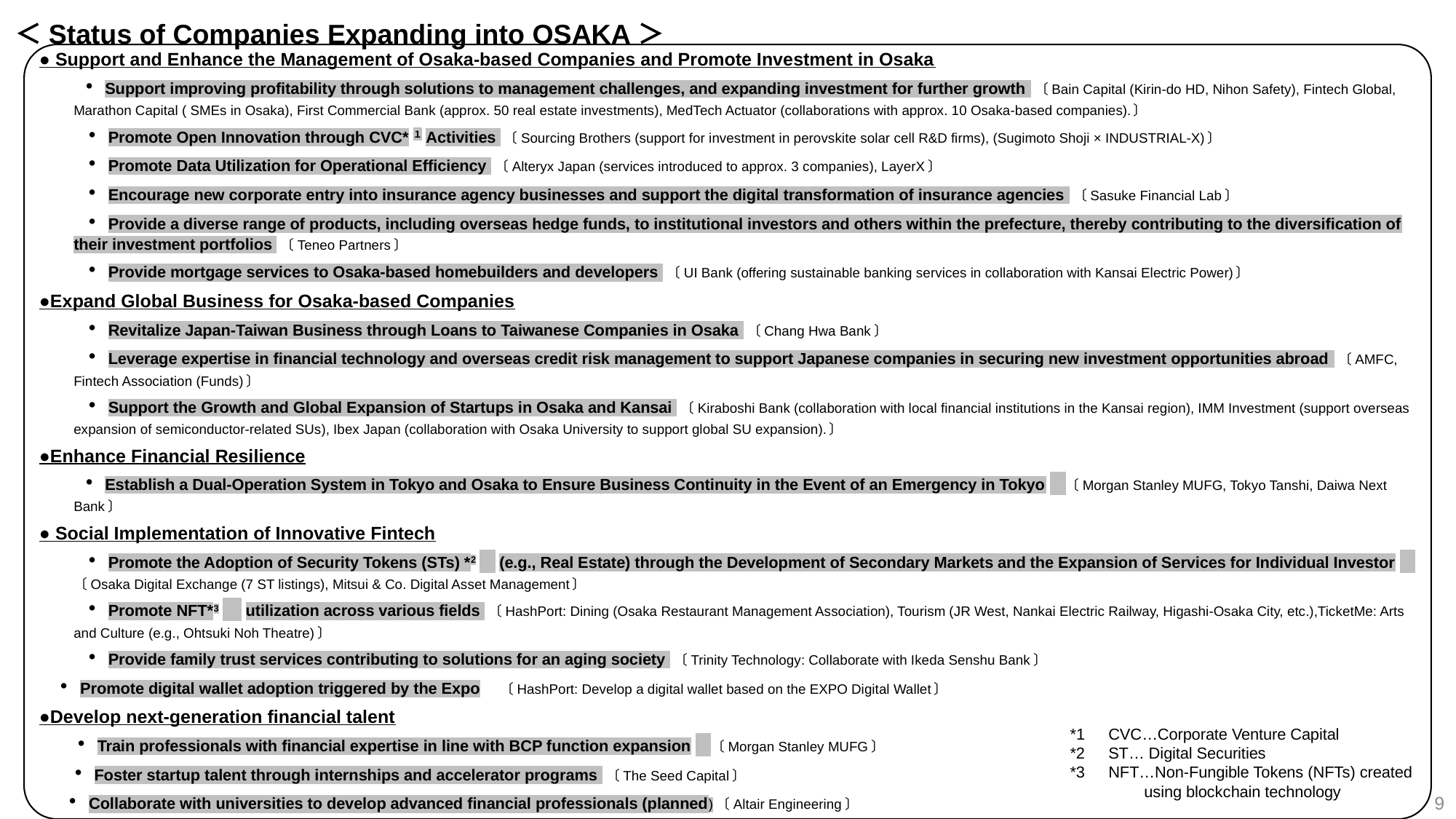

＜Status of Companies Expanding into OSAKA＞
● Support and Enhance the Management of Osaka‑based Companies and Promote Investment in Osaka
　　・Support improving profitability through solutions to management challenges, and expanding investment for further growth 〔Bain Capital (Kirin-do HD, Nihon Safety), Fintech Global, Marathon Capital ( SMEs in Osaka), First Commercial Bank (approx. 50 real estate investments), MedTech Actuator (collaborations with approx. 10 Osaka-based companies).〕
　　・Promote Open Innovation through CVC*１Activities 〔Sourcing Brothers (support for investment in perovskite solar cell R&D firms), (Sugimoto Shoji × INDUSTRIAL-X)〕
　　・Promote Data Utilization for Operational Efficiency 〔Alteryx Japan (services introduced to approx. 3 companies), LayerX〕
　　・Encourage new corporate entry into insurance agency businesses and support the digital transformation of insurance agencies 〔Sasuke Financial Lab〕
　　・Provide a diverse range of products, including overseas hedge funds, to institutional investors and others within the prefecture, thereby contributing to the diversification of their investment portfolios 〔Teneo Partners〕
　　・Provide mortgage services to Osaka-based homebuilders and developers 〔UI Bank (offering sustainable banking services in collaboration with Kansai Electric Power)〕
●Expand Global Business for Osaka-based Companies
　　・Revitalize Japan-Taiwan Business through Loans to Taiwanese Companies in Osaka 〔Chang Hwa Bank〕
　　・Leverage expertise in financial technology and overseas credit risk management to support Japanese companies in securing new investment opportunities abroad 〔AMFC, Fintech Association (Funds)〕
　　・Support the Growth and Global Expansion of Startups in Osaka and Kansai 〔Kiraboshi Bank (collaboration with local financial institutions in the Kansai region), IMM Investment (support overseas expansion of semiconductor-related SUs), Ibex Japan (collaboration with Osaka University to support global SU expansion).〕
●Enhance Financial Resilience
　　・Establish a Dual-Operation System in Tokyo and Osaka to Ensure Business Continuity in the Event of an Emergency in Tokyo　〔Morgan Stanley MUFG, Tokyo Tanshi, Daiwa Next Bank〕
● Social Implementation of Innovative Fintech
　　・Promote the Adoption of Security Tokens (STs) *2　(e.g., Real Estate) through the Development of Secondary Markets and the Expansion of Services for Individual Investor　 〔Osaka Digital Exchange (7 ST listings), Mitsui & Co. Digital Asset Management〕
　　・Promote NFT*3　 utilization across various fields 〔HashPort: Dining (Osaka Restaurant Management Association), Tourism (JR West, Nankai Electric Railway, Higashi-Osaka City, etc.),TicketMe: Arts and Culture (e.g., Ohtsuki Noh Theatre)〕
　　・Provide family trust services contributing to solutions for an aging society 〔Trinity Technology: Collaborate with Ikeda Senshu Bank〕
　・Promote digital wallet adoption triggered by the Expo　〔HashPort: Develop a digital wallet based on the EXPO Digital Wallet〕
●Develop next-generation financial talent
　　・Train professionals with financial expertise in line with BCP function expansion　〔Morgan Stanley MUFG〕
 　・Foster startup talent through internships and accelerator programs 〔The Seed Capital〕
 　・Collaborate with universities to develop advanced financial professionals (planned)〔Altair Engineering〕
*1　CVC…Corporate Venture Capital
*2　ST… Digital Securities
*3　NFT…Non-Fungible Tokens (NFTs) created
                 using blockchain technology
9